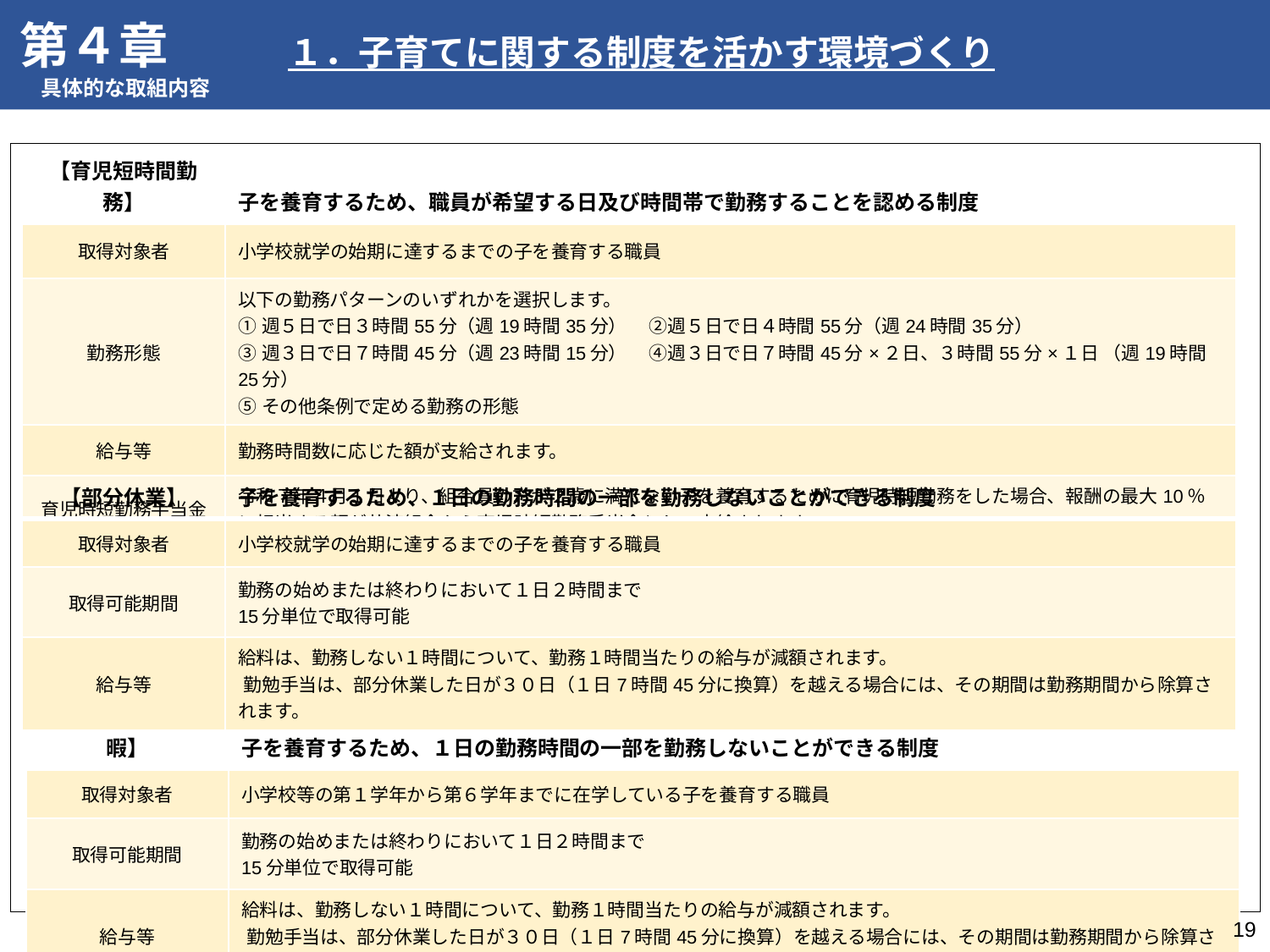

第４章
具体的な取組内容
　１．子育てに関する制度を活かす環境づくり

| 【育児短時間勤務】 | 子を養育するため、職員が希望する日及び時間帯で勤務することを認める制度 |
| --- | --- |
| 取得対象者 | 小学校就学の始期に達するまでの子を養育する職員 |
| 勤務形態 | 以下の勤務パターンのいずれかを選択します。 ①週５日で日３時間55分（週19時間35分） 　②週５日で日４時間55分（週24時間35分）  ③週３日で日７時間45分（週23時間15分） 　④週３日で日７時間45分×２日、３時間55分×１日 （週19時間25分）  ⑤その他条例で定める勤務の形態 |
| 給与等 | 勤務時間数に応じた額が支給されます。 |
| 育児時短勤務手当金 | 令和７年４月１日より、組合員の方が２歳に満たない子を養育するために育児時短勤務をした場合、報酬の最大10％に相当する額が共済組合から育児時短勤務手当金として支給されます。 |
| 【部分休業】 | 子を養育するため、１日の勤務時間の一部を勤務しないことができる制度 |
| --- | --- |
| 取得対象者 | 小学校就学の始期に達するまでの子を養育する職員 |
| 取得可能期間 | 勤務の始めまたは終わりにおいて１日２時間まで 15分単位で取得可能 |
| 給与等 | 給料は、勤務しない１時間について、勤務１時間当たりの給与が減額されます。 ​勤勉手当は、​部分休業した日が３０日（１日7時間45分に換算）を越える場合には、その期間は勤務期間から除算されます。 |
| 【子育て部分休暇】 | 子を養育するため、１日の勤務時間の一部を勤務しないことができる制度 |
| --- | --- |
| 取得対象者 | 小学校等の第１学年から第６学年までに在学している子を養育する職員 |
| 取得可能期間 | 勤務の始めまたは終わりにおいて１日２時間まで 15分単位で取得可能 |
| 給与等 | 給料は、勤務しない１時間について、勤務１時間当たりの給与が減額されます。 ​勤勉手当は、​部分休業した日が３０日（１日7時間45分に換算）を越える場合には、その期間は勤務期間から除算されます。 |
19